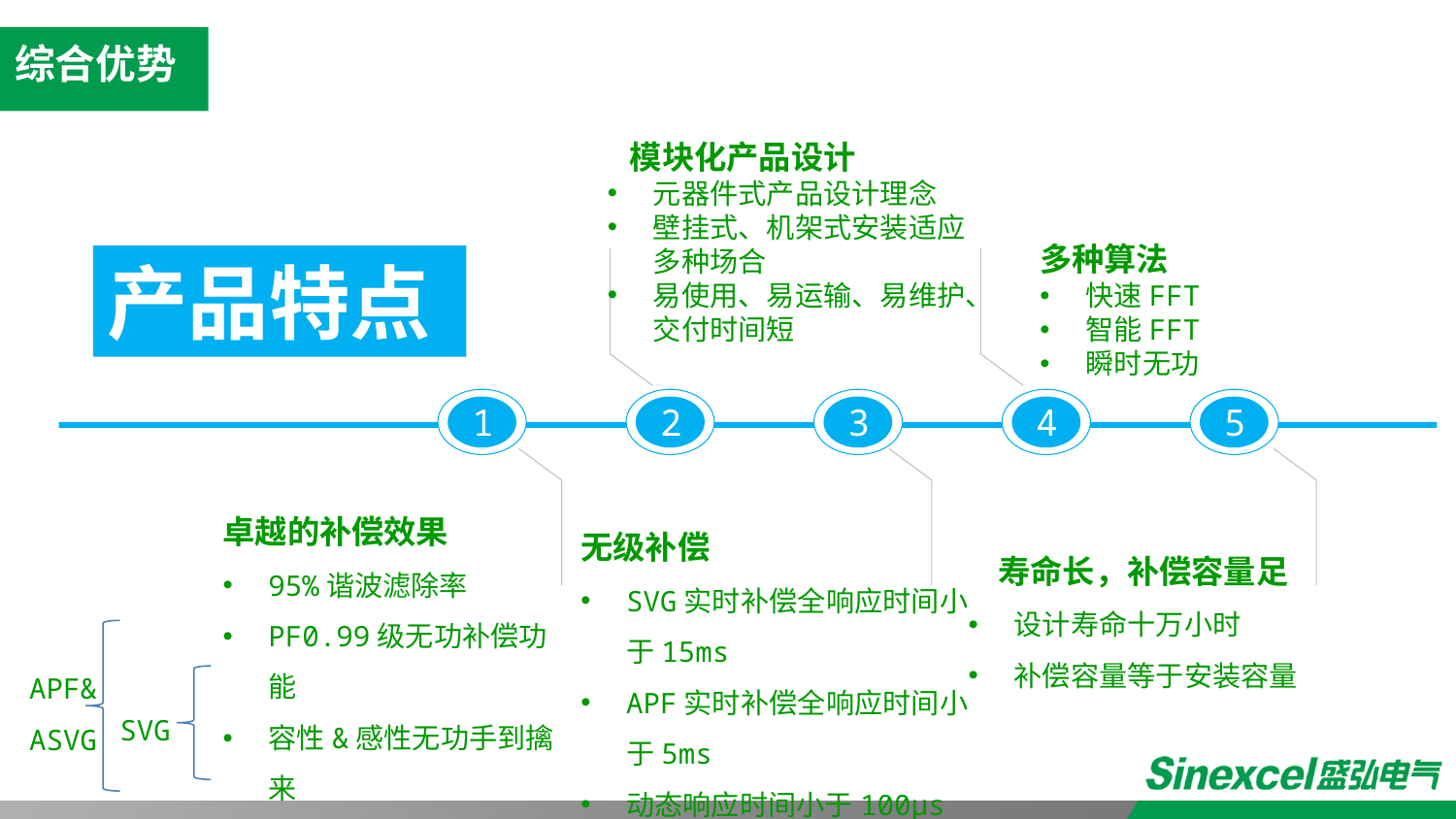

综合优势

  模块化产品设计
元器件式产品设计理念
壁挂式、机架式安装适应多种场合
易使用、易运输、易维护、交付时间短
多种算法
快速FFT
智能FFT
瞬时无功
产品特点

1
2
3
4
5

卓越的补偿效果
95%谐波滤除率
PF0.99级无功补偿功能
容性&感性无功手到擒来
三相不平衡补偿功能
无级补偿
SVG实时补偿全响应时间小于15ms
APF实时补偿全响应时间小于5ms
动态响应时间小于100μs
   寿命长，补偿容量足
设计寿命十万小时
补偿容量等于安装容量

APF&
ASVG

SVG